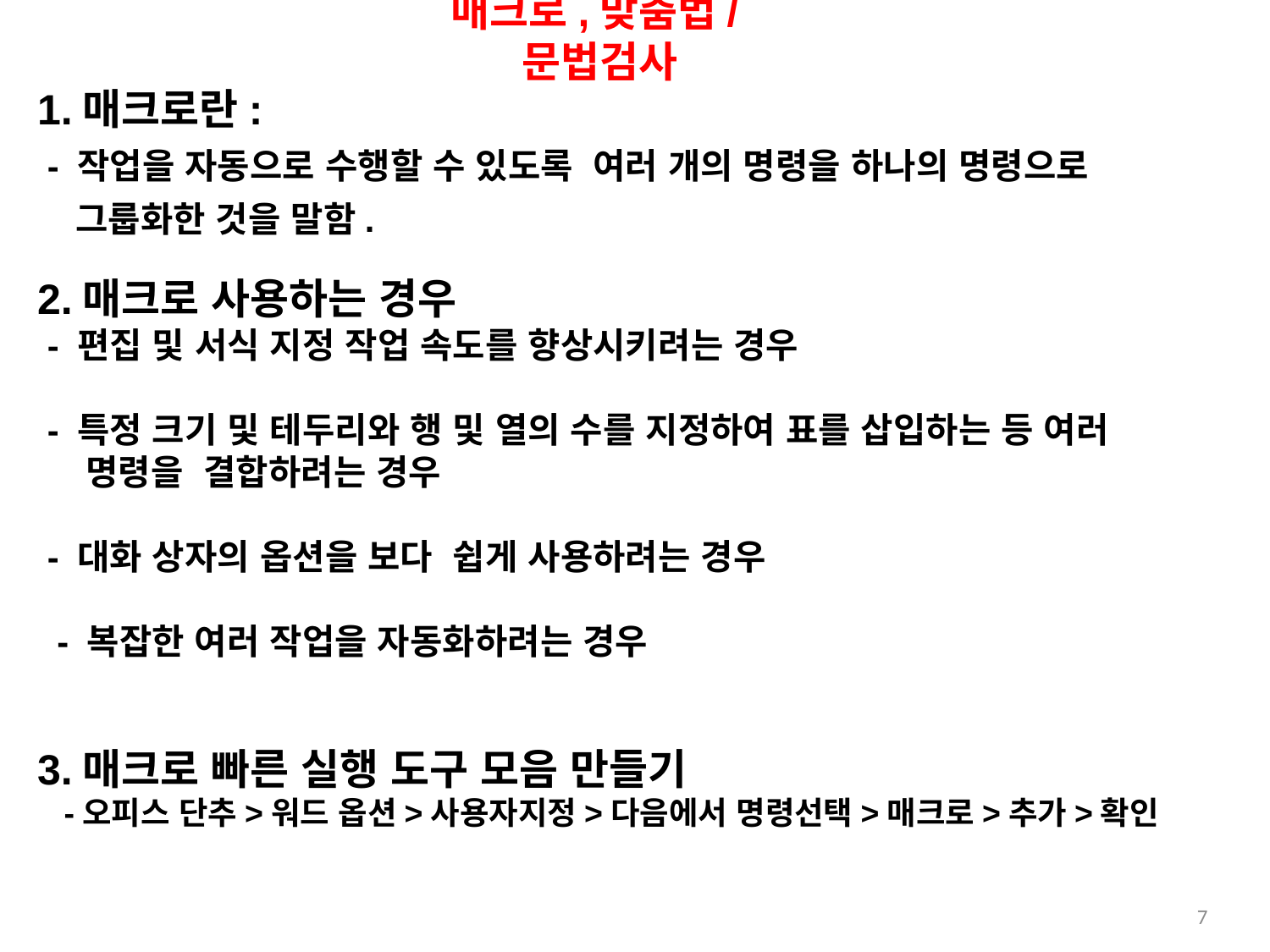

# 매크로,맞춤법/문법검사
1.매크로란:
 - 작업을 자동으로 수행할 수 있도록  여러 개의 명령을 하나의 명령으로
   그룹화한 것을 말함.
2.매크로 사용하는 경우
 - 편집 및 서식 지정 작업 속도를 향상시키려는 경우

 - 특정 크기 및 테두리와 행 및 열의 수를 지정하여 표를 삽입하는 등 여러
    명령을  결합하려는 경우

 - 대화 상자의 옵션을 보다  쉽게 사용하려는 경우

  - 복잡한 여러 작업을 자동화하려는 경우

3.매크로 빠른 실행 도구 모음 만들기
   -오피스 단추>워드 옵션>사용자지정>다음에서 명령선택>매크로>추가>확인
7